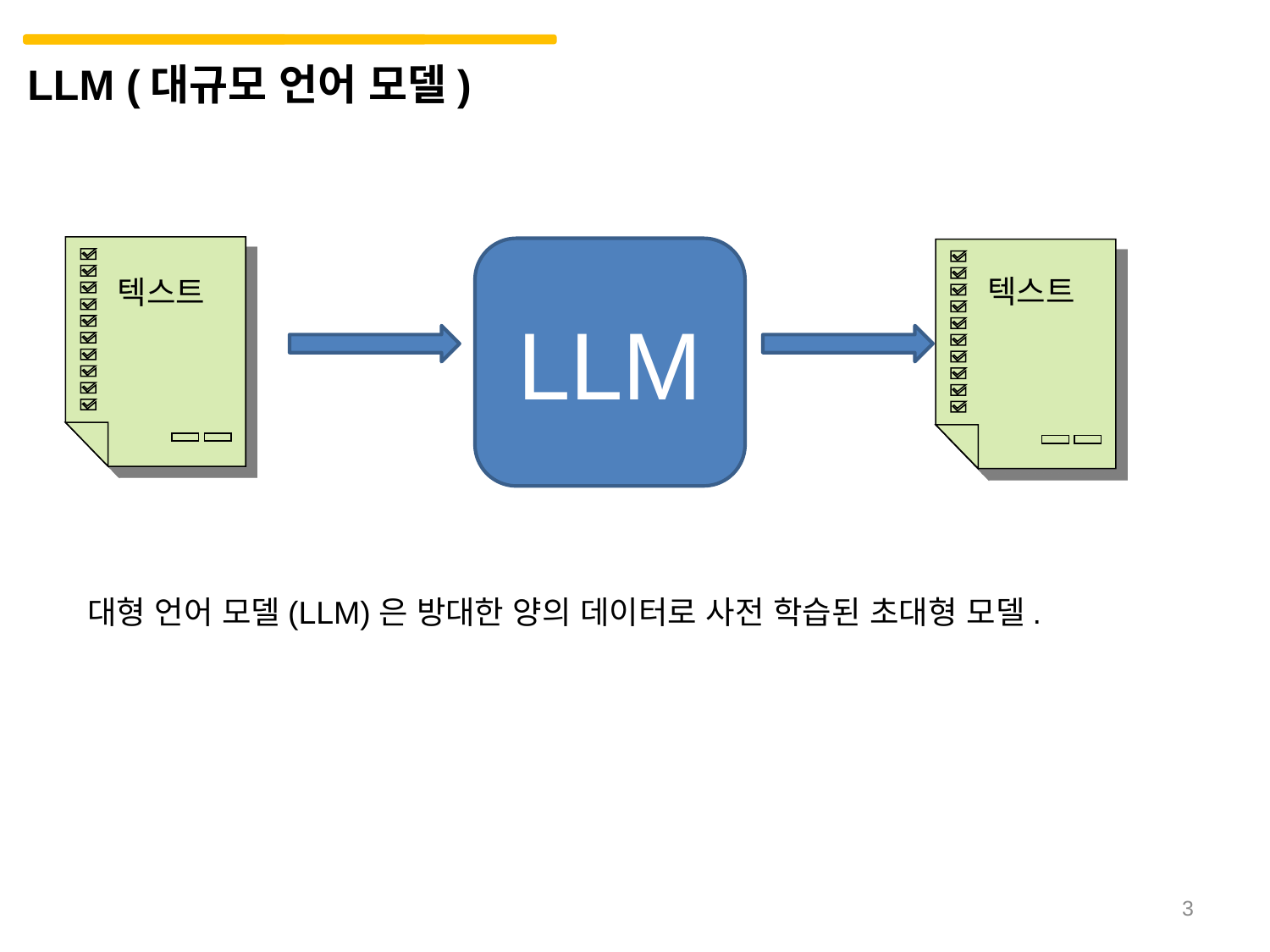

LLM (대규모 언어 모델)

LLM

텍스트
텍스트

대형 언어 모델(LLM)은 방대한 양의 데이터로 사전 학습된 초대형 모델.
3